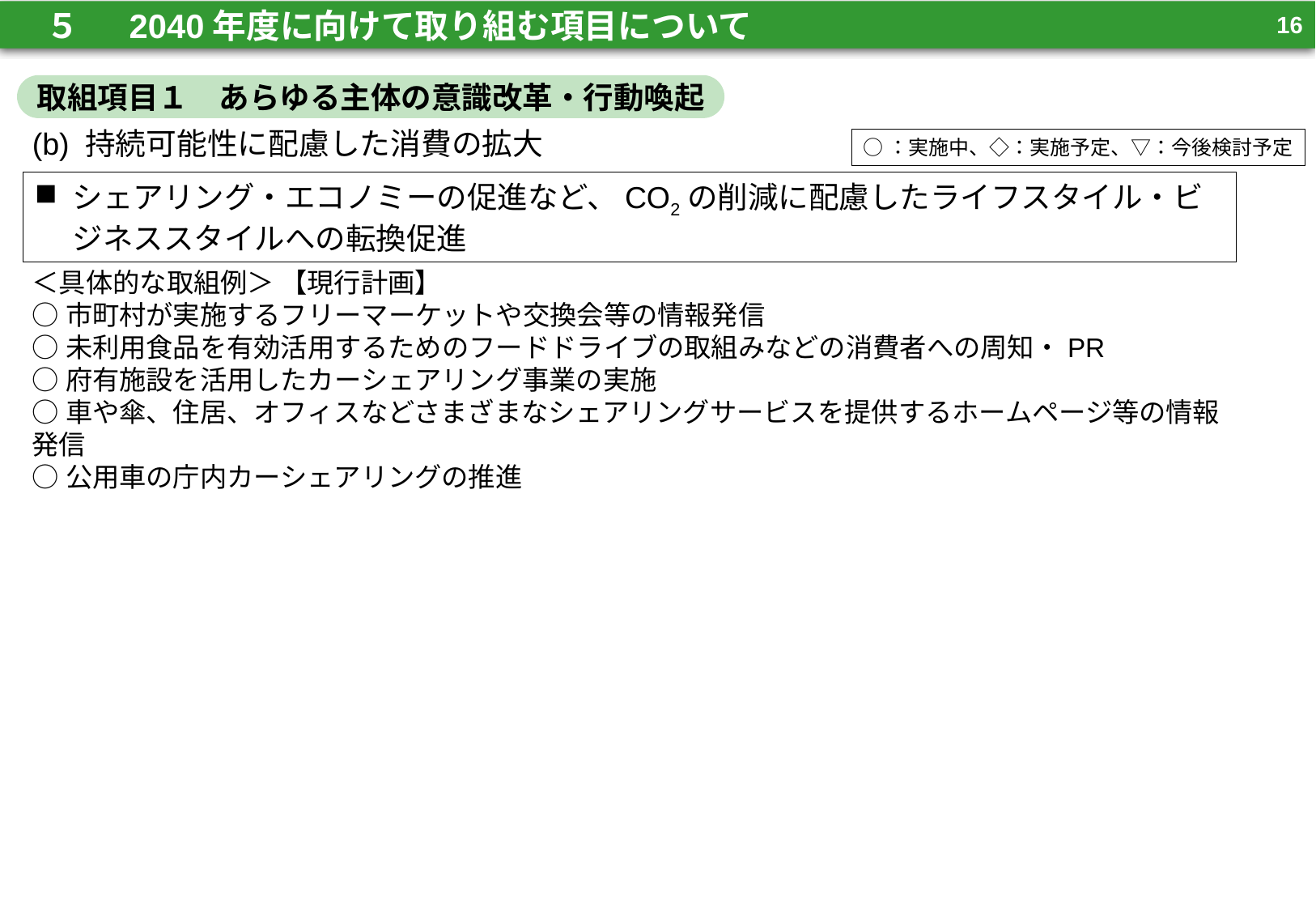

16
　５　 2040年度に向けて取り組む項目について
16
取組項目１　あらゆる主体の意識改革・行動喚起
(b) 持続可能性に配慮した消費の拡大
○：実施中、◇：実施予定、▽：今後検討予定
シェアリング・エコノミーの促進など、CO2の削減に配慮したライフスタイル・ビジネススタイルへの転換促進
＜具体的な取組例＞ 【現行計画】
○市町村が実施するフリーマーケットや交換会等の情報発信
○未利用食品を有効活用するためのフードドライブの取組みなどの消費者への周知・PR
○府有施設を活用したカーシェアリング事業の実施
○車や傘、住居、オフィスなどさまざまなシェアリングサービスを提供するホームページ等の情報発信
○公用車の庁内カーシェアリングの推進